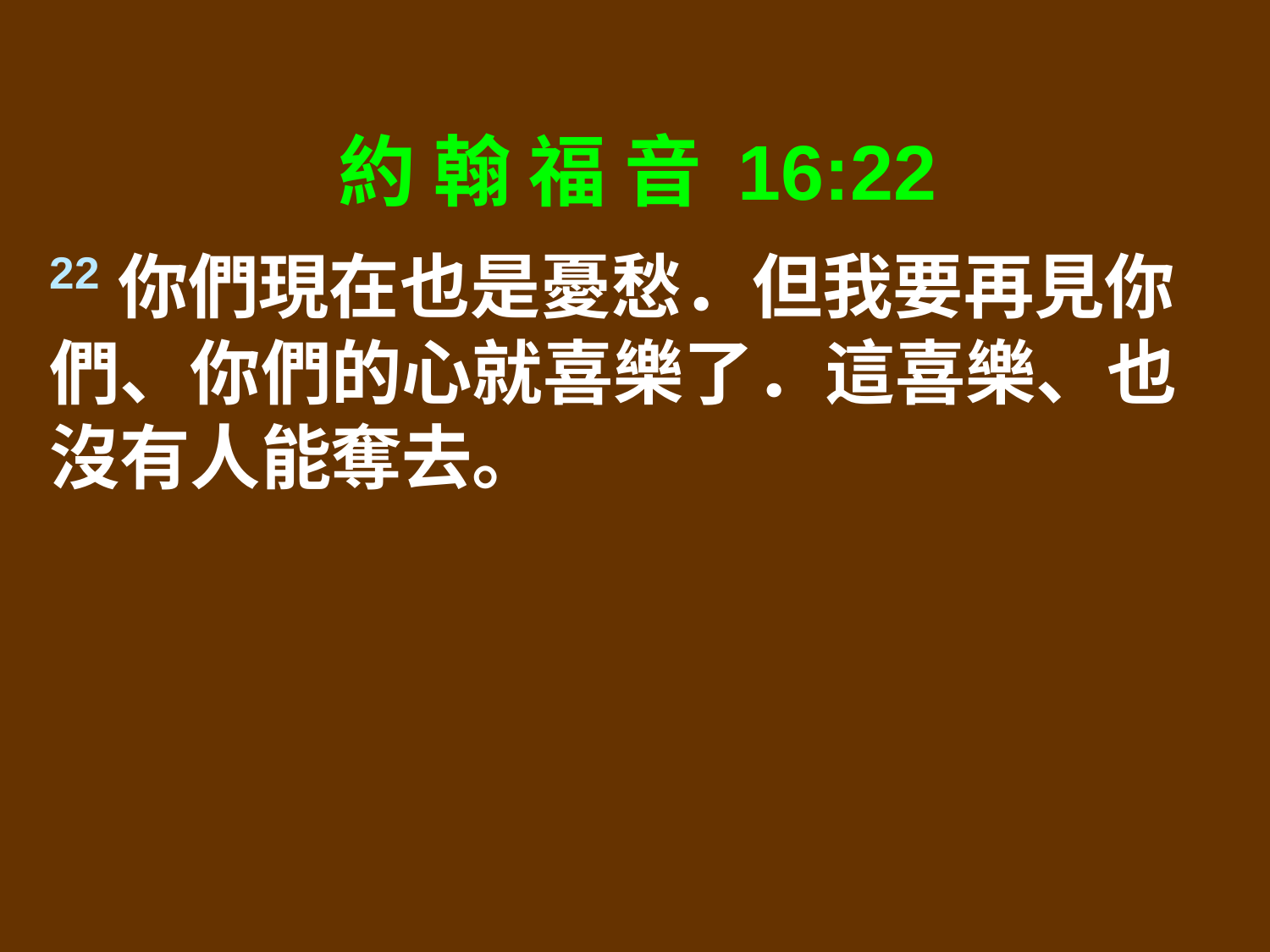

約 翰 福 音 16:22
22你們現在也是憂愁．但我要再見你們、你們的心就喜樂了．這喜樂、也沒有人能奪去。